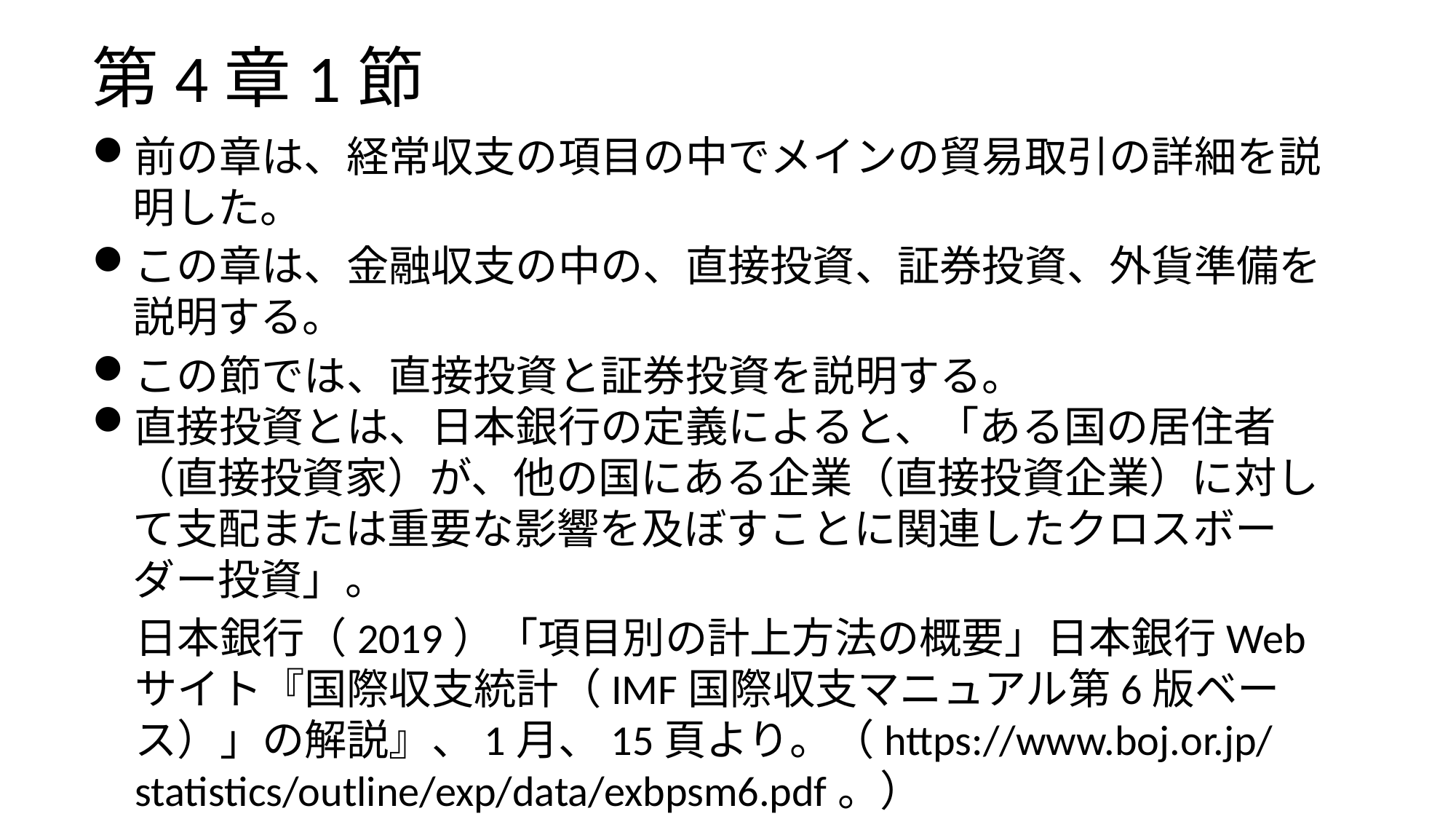

# 第4章1節
前の章は、経常収支の項目の中でメインの貿易取引の詳細を説明した。
この章は、金融収支の中の、直接投資、証券投資、外貨準備を説明する。
この節では、直接投資と証券投資を説明する。
直接投資とは、日本銀行の定義によると、「ある国の居住者（直接投資家）が、他の国にある企業（直接投資企業）に対して支配または重要な影響を及ぼすことに関連したクロスボーダー投資」。
日本銀行（2019）「項目別の計上方法の概要」日本銀行Webサイト『国際収支統計（IMF国際収支マニュアル第6版ベース）」の解説』、1月、15頁より。（https://www.boj.or.jp/statistics/outline/exp/data/exbpsm6.pdf。）